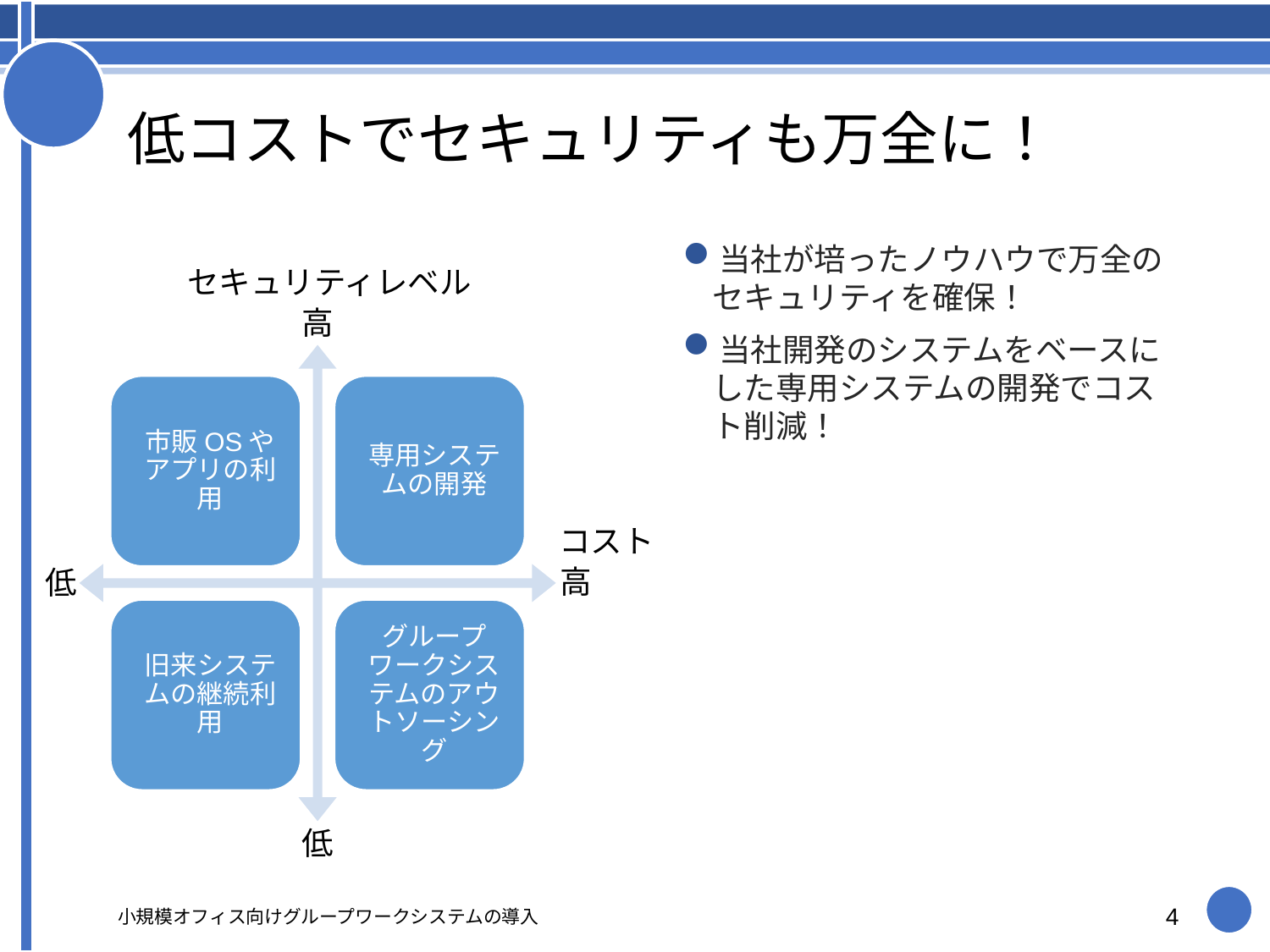

# 低コストでセキュリティも万全に！
当社が培ったノウハウで万全のセキュリティを確保！
当社開発のシステムをベースにした専用システムの開発でコスト削減！
セキュリティレベル
高
市販OSやアプリの利用
専用システムの開発
旧来システムの継続利用
グループワークシステムのアウトソーシング
コスト
高
低
低
小規模オフィス向けグループワークシステムの導入
4